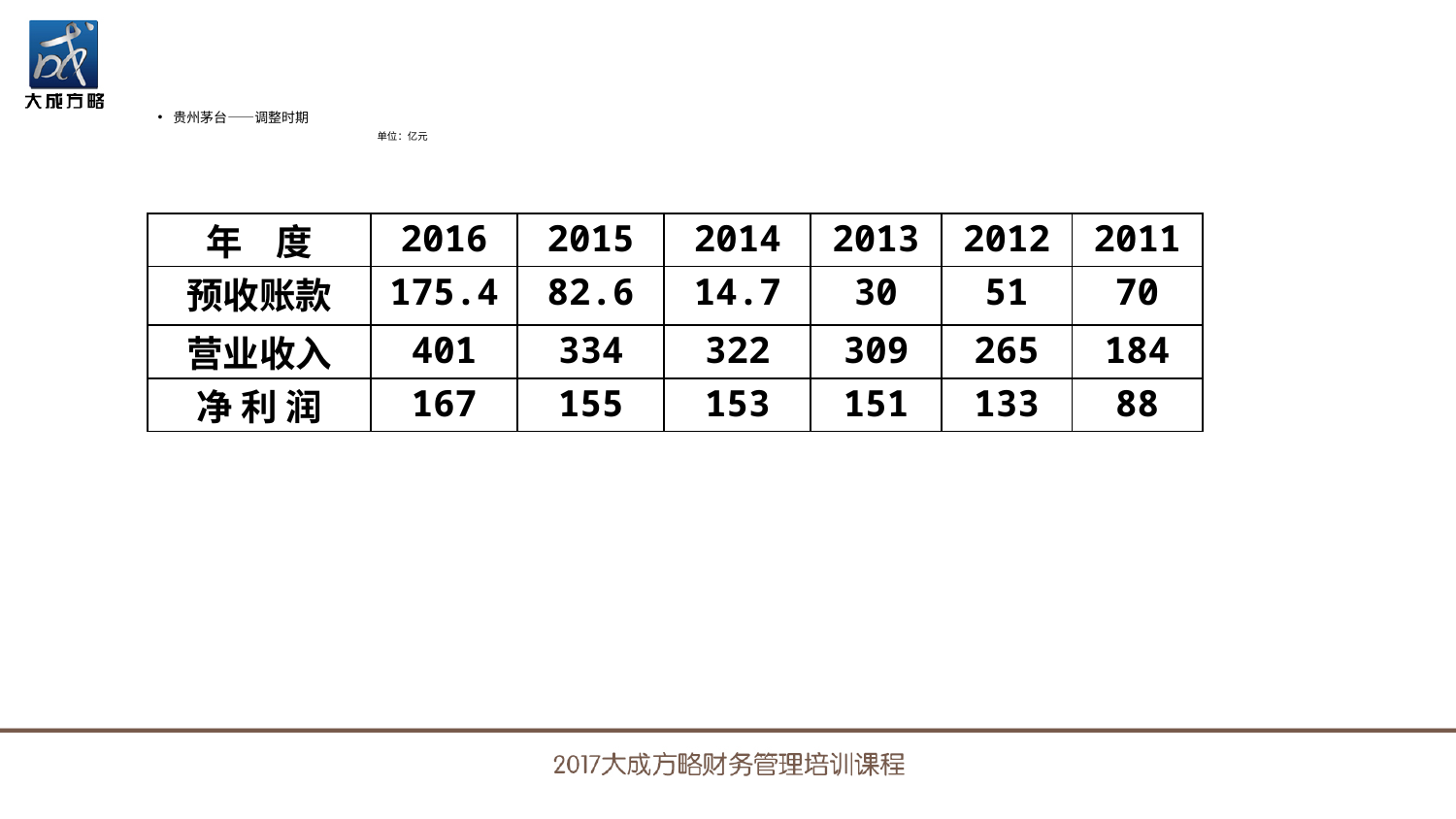

贵州茅台——调整时期
                                                                                                                                                                                                                                                                                                             单位：亿元
| 年 度 | 2016 | 2015 | 2014 | 2013 | 2012 | 2011 |
| --- | --- | --- | --- | --- | --- | --- |
| 预收账款 | 175.4 | 82.6 | 14.7 | 30 | 51 | 70 |
| 营业收入 | 401 | 334 | 322 | 309 | 265 | 184 |
| 净 利 润 | 167 | 155 | 153 | 151 | 133 | 88 |